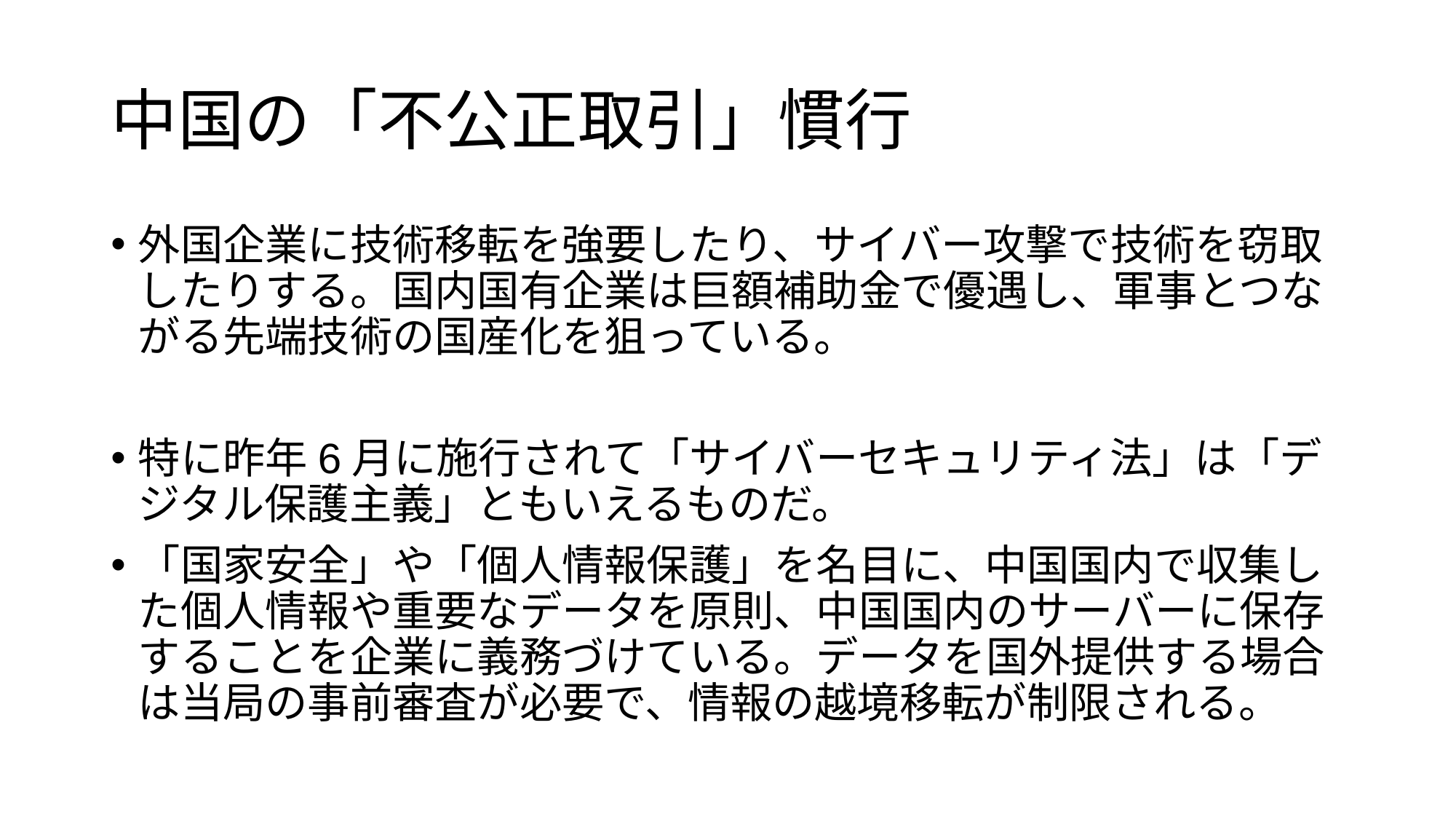

# 中国の「不公正取引」慣行
外国企業に技術移転を強要したり、サイバー攻撃で技術を窃取したりする。国内国有企業は巨額補助金で優遇し、軍事とつながる先端技術の国産化を狙っている。

特に昨年6月に施行されて「サイバーセキュリティ法」は「デジタル保護主義」ともいえるものだ。
「国家安全」や「個人情報保護」を名目に、中国国内で収集した個人情報や重要なデータを原則、中国国内のサーバーに保存することを企業に義務づけている。データを国外提供する場合は当局の事前審査が必要で、情報の越境移転が制限される。